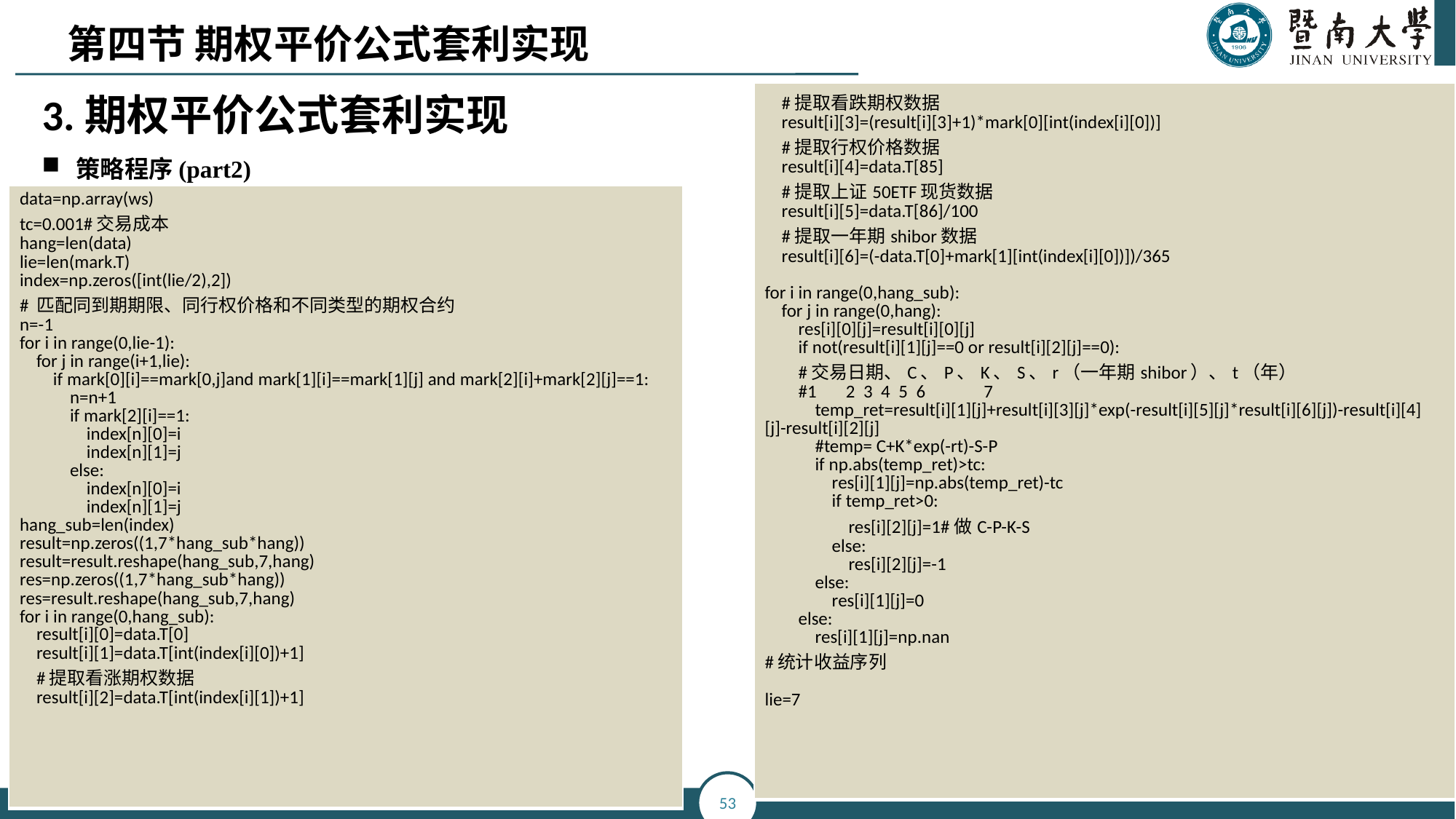

第四节 期权平价公式套利实现
3.期权平价公式套利实现
策略程序(part2)

| #提取看跌期权数据 result[i][3]=(result[i][3]+1)\*mark[0][int(index[i][0])] #提取行权价格数据 result[i][4]=data.T[85] #提取上证50ETF现货数据 result[i][5]=data.T[86]/100 #提取一年期shibor数据 result[i][6]=(-data.T[0]+mark[1][int(index[i][0])])/365 for i in range(0,hang\_sub): for j in range(0,hang): res[i][0][j]=result[i][0][j] if not(result[i][1][j]==0 or result[i][2][j]==0): #交易日期、C、P、K、S、r（一年期shibor）、t（年） #1 2 3 4 5 6 7 temp\_ret=result[i][1][j]+result[i][3][j]\*exp(-result[i][5][j]\*result[i][6][j])-result[i][4][j]-result[i][2][j] #temp= C+K\*exp(-rt)-S-P if np.abs(temp\_ret)>tc: res[i][1][j]=np.abs(temp\_ret)-tc if temp\_ret>0: res[i][2][j]=1#做C-P-K-S else: res[i][2][j]=-1 else: res[i][1][j]=0 else: res[i][1][j]=np.nan #统计收益序列 lie=7 |
| --- |
| data=np.array(ws) tc=0.001#交易成本 hang=len(data) lie=len(mark.T) index=np.zeros([int(lie/2),2]) # 匹配同到期期限、同行权价格和不同类型的期权合约 n=-1 for i in range(0,lie-1): for j in range(i+1,lie): if mark[0][i]==mark[0,j]and mark[1][i]==mark[1][j] and mark[2][i]+mark[2][j]==1: n=n+1 if mark[2][i]==1: index[n][0]=i index[n][1]=j else: index[n][0]=i index[n][1]=j hang\_sub=len(index) result=np.zeros((1,7\*hang\_sub\*hang)) result=result.reshape(hang\_sub,7,hang) res=np.zeros((1,7\*hang\_sub\*hang)) res=result.reshape(hang\_sub,7,hang) for i in range(0,hang\_sub): result[i][0]=data.T[0] result[i][1]=data.T[int(index[i][0])+1] #提取看涨期权数据 result[i][2]=data.T[int(index[i][1])+1] |
| --- |